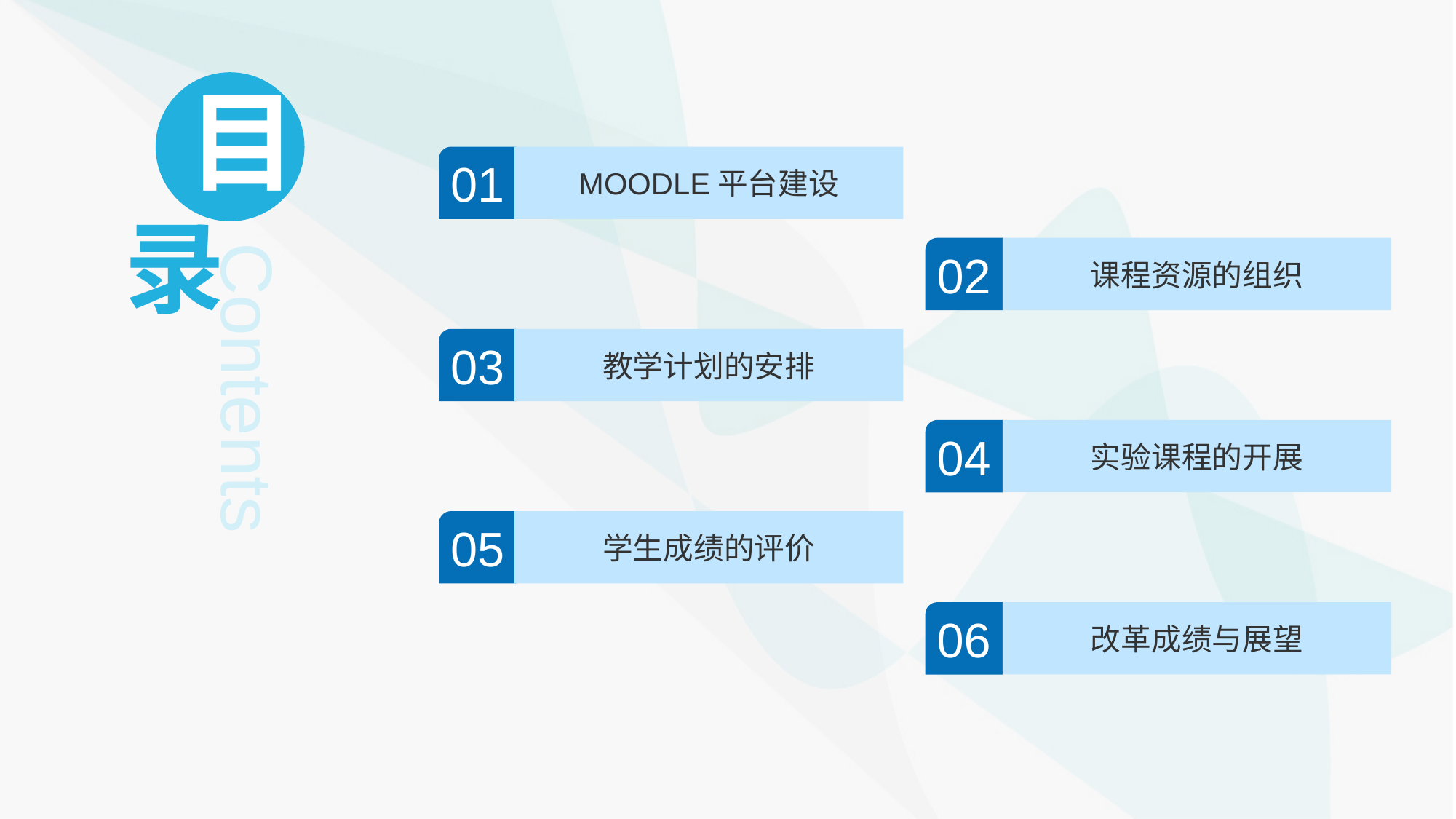

目
01
MOODLE平台建设
录
Contents
02
课程资源的组织
03
教学计划的安排
04
实验课程的开展
05
学生成绩的评价
06
改革成绩与展望